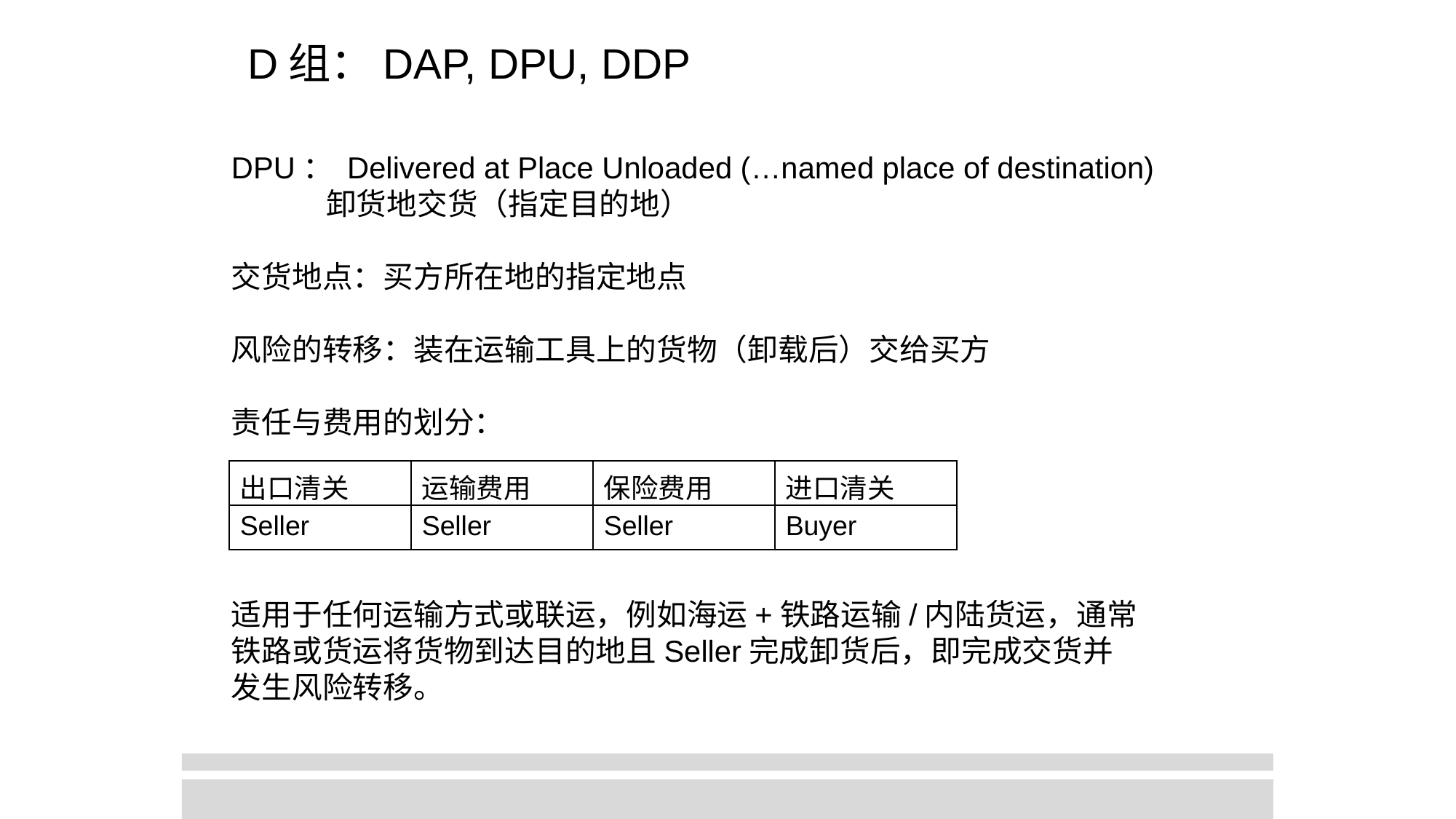

D组：DAP, DPU, DDP
DPU： Delivered at Place Unloaded (…named place of destination)
             卸货地交货（指定目的地）

交货地点：买方所在地的指定地点

风险的转移：装在运输工具上的货物（卸载后）交给买方

责任与费用的划分：

| 出口清关 | 运输费用 | 保险费用 | 进口清关 |
| --- | --- | --- | --- |
| Seller | Seller | Seller | Buyer |
适用于任何运输方式或联运，例如海运+铁路运输/内陆货运，通常铁路或货运将货物到达目的地且Seller完成卸货后，即完成交货并发生风险转移。